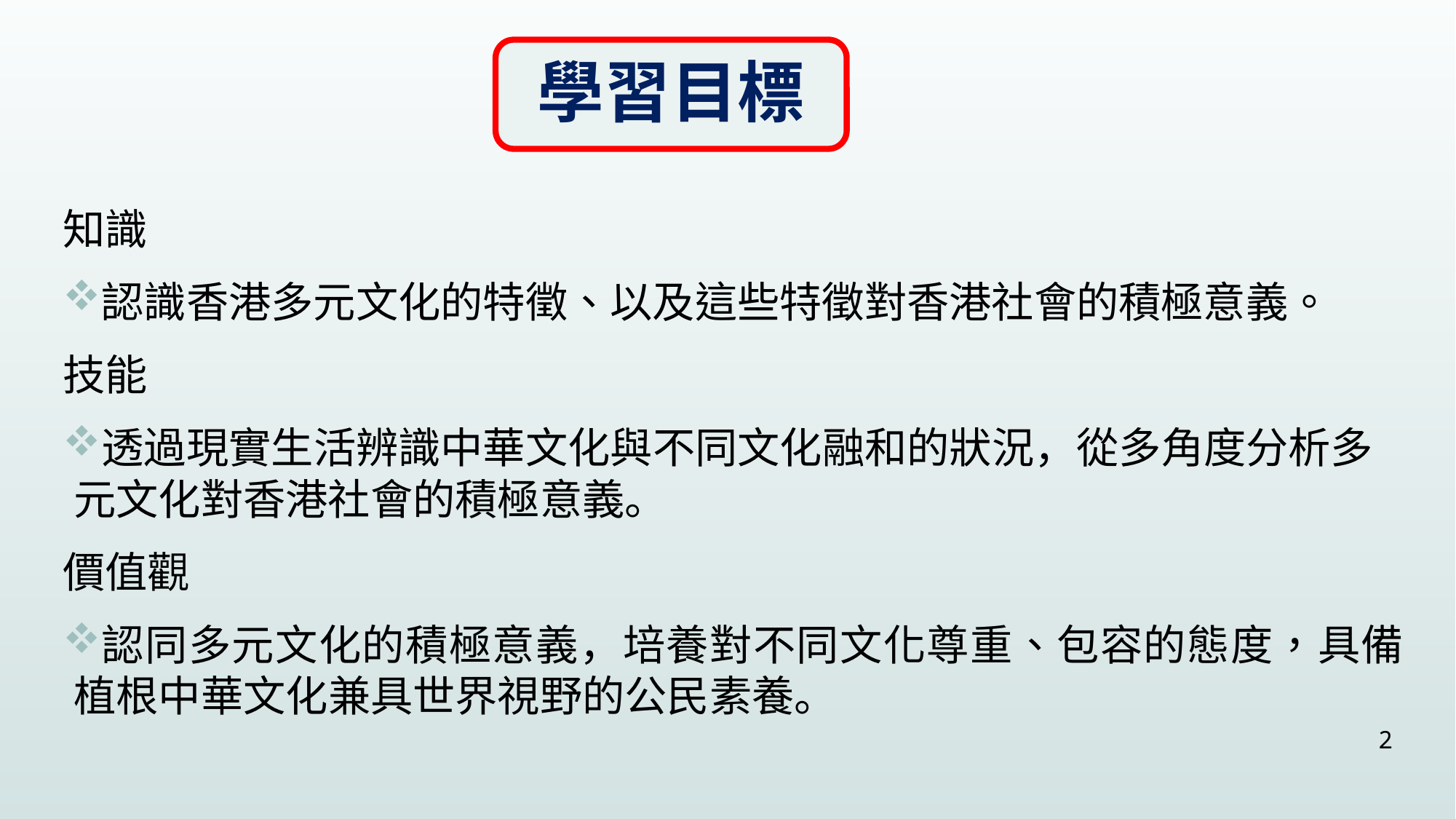

學習目標

知識
認識香港多元文化的特徵、以及這些特徵對香港社會的積極意義。
技能
透過現實生活辨識中華文化與不同文化融和的狀況，從多角度分析多元文化對香港社會的積極意義。
價值觀
認同多元文化的積極意義，培養對不同文化尊重、包容的態度，具備植根中華文化兼具世界視野的公民素養。
2